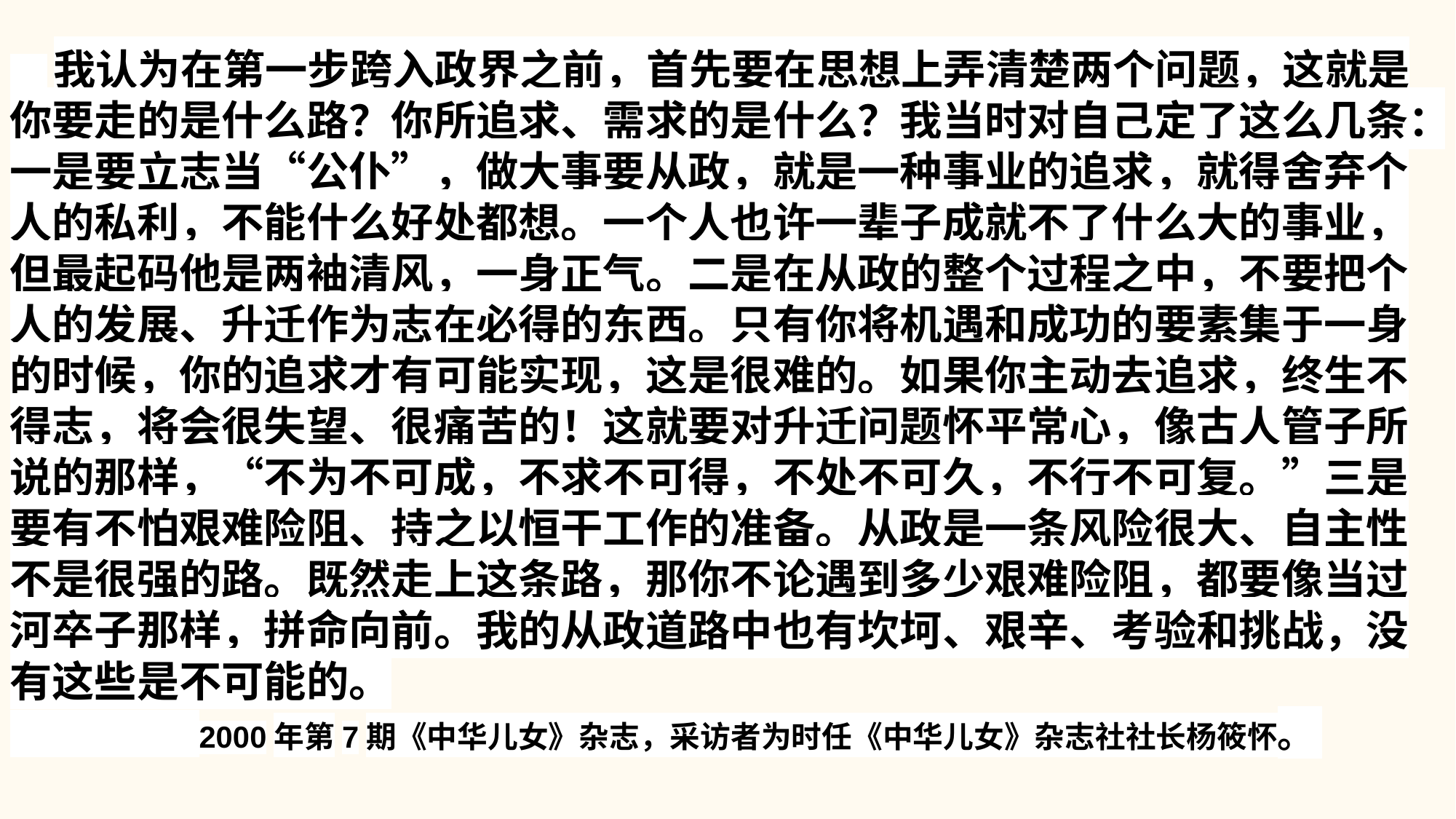

我认为在第一步跨入政界之前，首先要在思想上弄清楚两个问题，这就是你要走的是什么路？你所追求、需求的是什么？我当时对自己定了这么几条：一是要立志当“公仆”，做大事要从政，就是一种事业的追求，就得舍弃个人的私利，不能什么好处都想。一个人也许一辈子成就不了什么大的事业，但最起码他是两袖清风，一身正气。二是在从政的整个过程之中，不要把个人的发展、升迁作为志在必得的东西。只有你将机遇和成功的要素集于一身的时候，你的追求才有可能实现，这是很难的。如果你主动去追求，终生不得志，将会很失望、很痛苦的！这就要对升迁问题怀平常心，像古人管子所说的那样，“不为不可成，不求不可得，不处不可久，不行不可复。”三是要有不怕艰难险阻、持之以恒干工作的准备。从政是一条风险很大、自主性不是很强的路。既然走上这条路，那你不论遇到多少艰难险阻，都要像当过河卒子那样，拼命向前。我的从政道路中也有坎坷、艰辛、考验和挑战，没有这些是不可能的。
                2000年第7期《中华儿女》杂志，采访者为时任《中华儿女》杂志社社长杨筱怀。